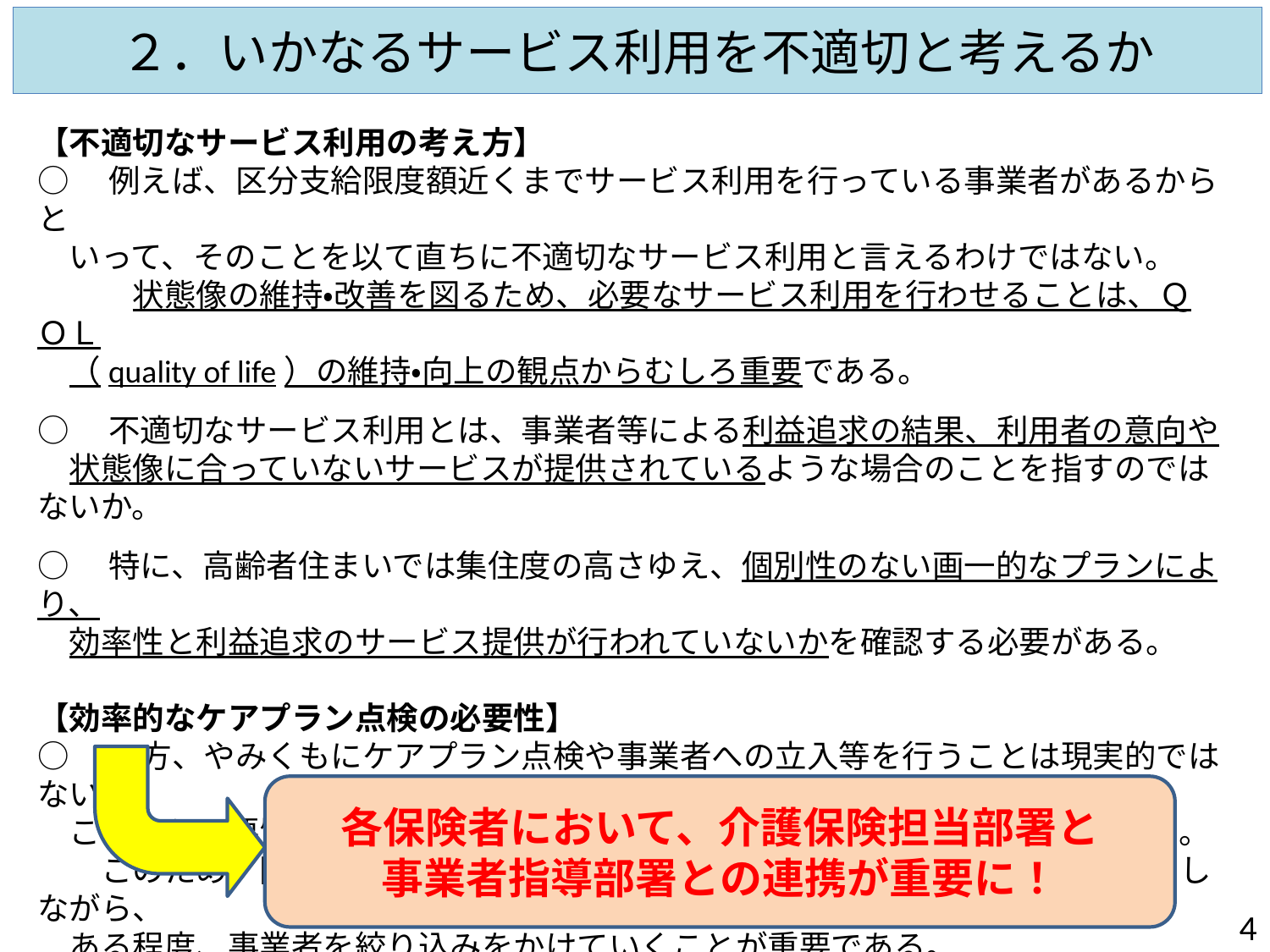

# ２．いかなるサービス利用を不適切と考えるか
【不適切なサービス利用の考え方】
○　例えば、区分支給限度額近くまでサービス利用を行っている事業者があるからと
　いって、そのことを以て直ちに不適切なサービス利用と言えるわけではない。
　　　状態像の維持・改善を図るため、必要なサービス利用を行わせることは、ＱＯＬ
　（quality of life）の維持・向上の観点からむしろ重要である。
○　不適切なサービス利用とは、事業者等による利益追求の結果、利用者の意向や
　状態像に合っていないサービスが提供されているような場合のことを指すのではないか。
○　特に、高齢者住まいでは集住度の高さゆえ、個別性のない画一的なプランにより、
　効率性と利益追求のサービス提供が行われていないかを確認する必要がある。

【効率的なケアプラン点検の必要性】
○　一方、やみくもにケアプラン点検や事業者への立入等を行うことは現実的ではない
　ことから、悪質度の高い事業者を効率的に見つけ出していくことが重要である。
　　このため、国保連の給付費データや、要介護認定データなどを効果的に活用しながら、
　ある程度、事業者を絞り込みをかけていくことが重要である。

各保険者において、介護保険担当部署と
事業者指導部署との連携が重要に！
4